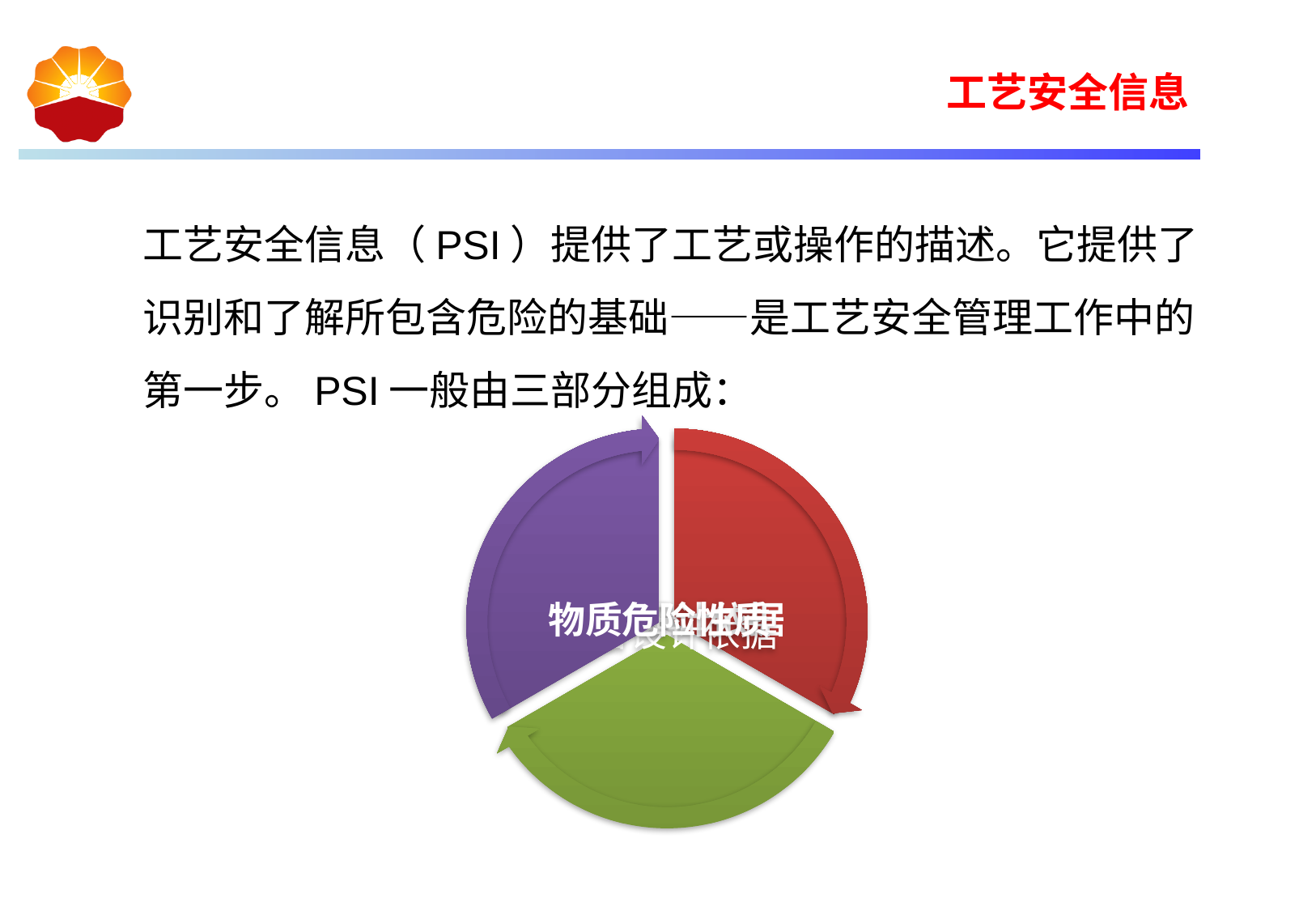

工艺安全信息
工艺安全信息（PSI）提供了工艺或操作的描述。它提供了识别和了解所包含危险的基础——是工艺安全管理工作中的第一步。PSI一般由三部分组成：
工艺设计依据
设备设计依据
物质危险性质